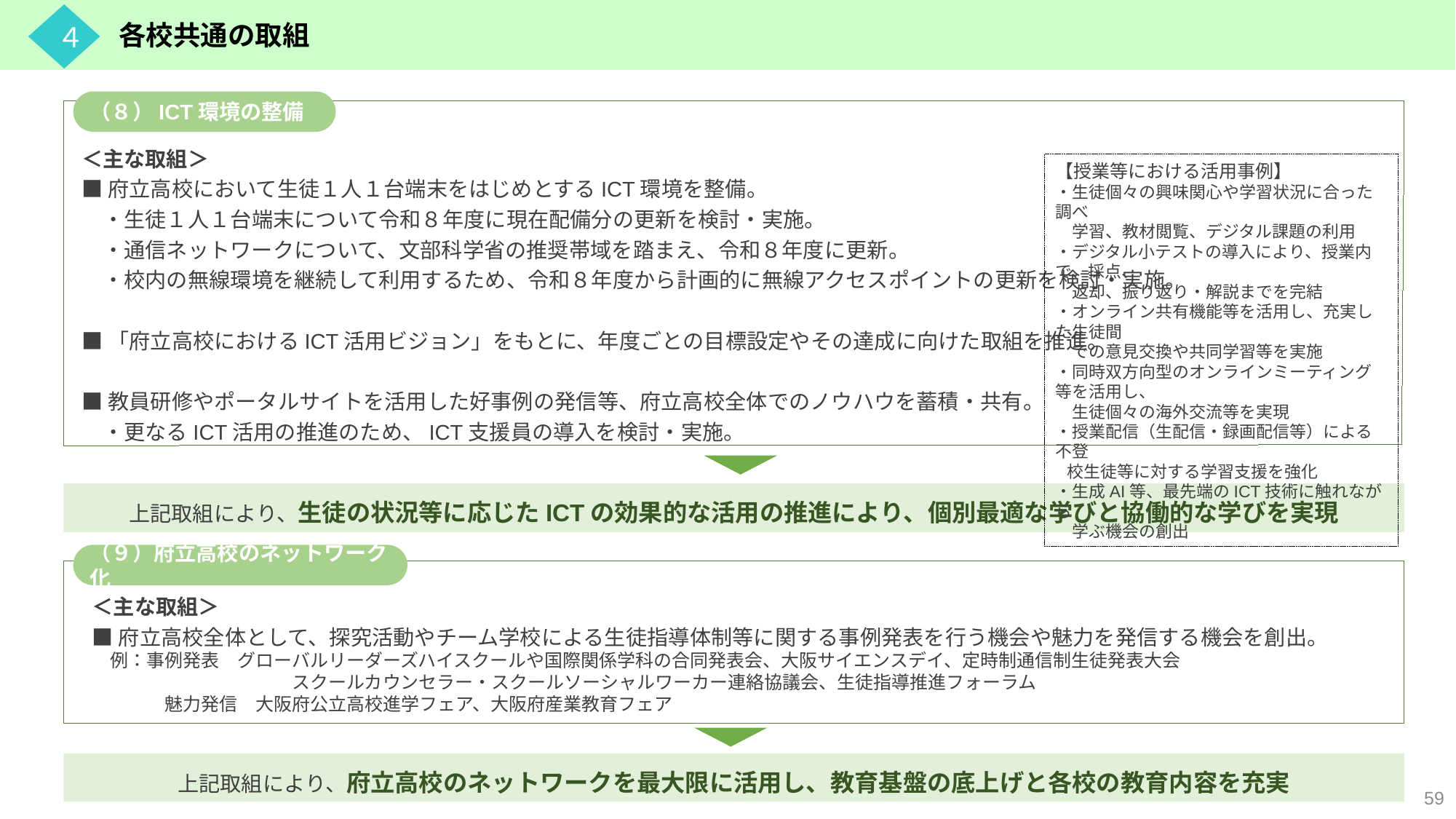

４
各校共通の取組
（８）ICT環境の整備

＜主な取組＞
■府立高校において生徒１人１台端末をはじめとするICT環境を整備。
　・生徒１人１台端末について令和８年度に現在配備分の更新を検討・実施。
　・通信ネットワークについて、文部科学省の推奨帯域を踏まえ、令和８年度に更新。
　・校内の無線環境を継続して利用するため、令和８年度から計画的に無線アクセスポイントの更新を検討・実施。

■「府立高校におけるICT活用ビジョン」をもとに、年度ごとの目標設定やその達成に向けた取組を推進。

■教員研修やポータルサイトを活用した好事例の発信等、府立高校全体でのノウハウを蓄積・共有。
　・更なるICT活用の推進のため、ICT支援員の導入を検討・実施。
【授業等における活用事例】
・生徒個々の興味関心や学習状況に合った調べ
　学習、教材閲覧、デジタル課題の利用
・デジタル小テストの導入により、授業内で、採点、
　返却、振り返り・解説までを完結
・オンライン共有機能等を活用し、充実した生徒間
　での意見交換や共同学習等を実施
・同時双方向型のオンラインミーティング等を活用し、
　生徒個々の海外交流等を実現
・授業配信（生配信・録画配信等）による不登
  校生徒等に対する学習支援を強化
・生成AI等、最先端のICT技術に触れながら
　学ぶ機会の創出

上記取組により、生徒の状況等に応じたICTの効果的な活用の推進により、個別最適な学びと協働的な学びを実現
（９）府立高校のネットワーク化

＜主な取組＞
■府立高校全体として、探究活動やチーム学校による生徒指導体制等に関する事例発表を行う機会や魅力を発信する機会を創出。
　例：事例発表　グローバルリーダーズハイスクールや国際関係学科の合同発表会、大阪サイエンスデイ、定時制通信制生徒発表大会
　　　　　　　　　　　スクールカウンセラー・スクールソーシャルワーカー連絡協議会、生徒指導推進フォーラム
　　　　魅力発信　大阪府公立高校進学フェア、大阪府産業教育フェア

上記取組により、府立高校のネットワークを最大限に活用し、教育基盤の底上げと各校の教育内容を充実
59